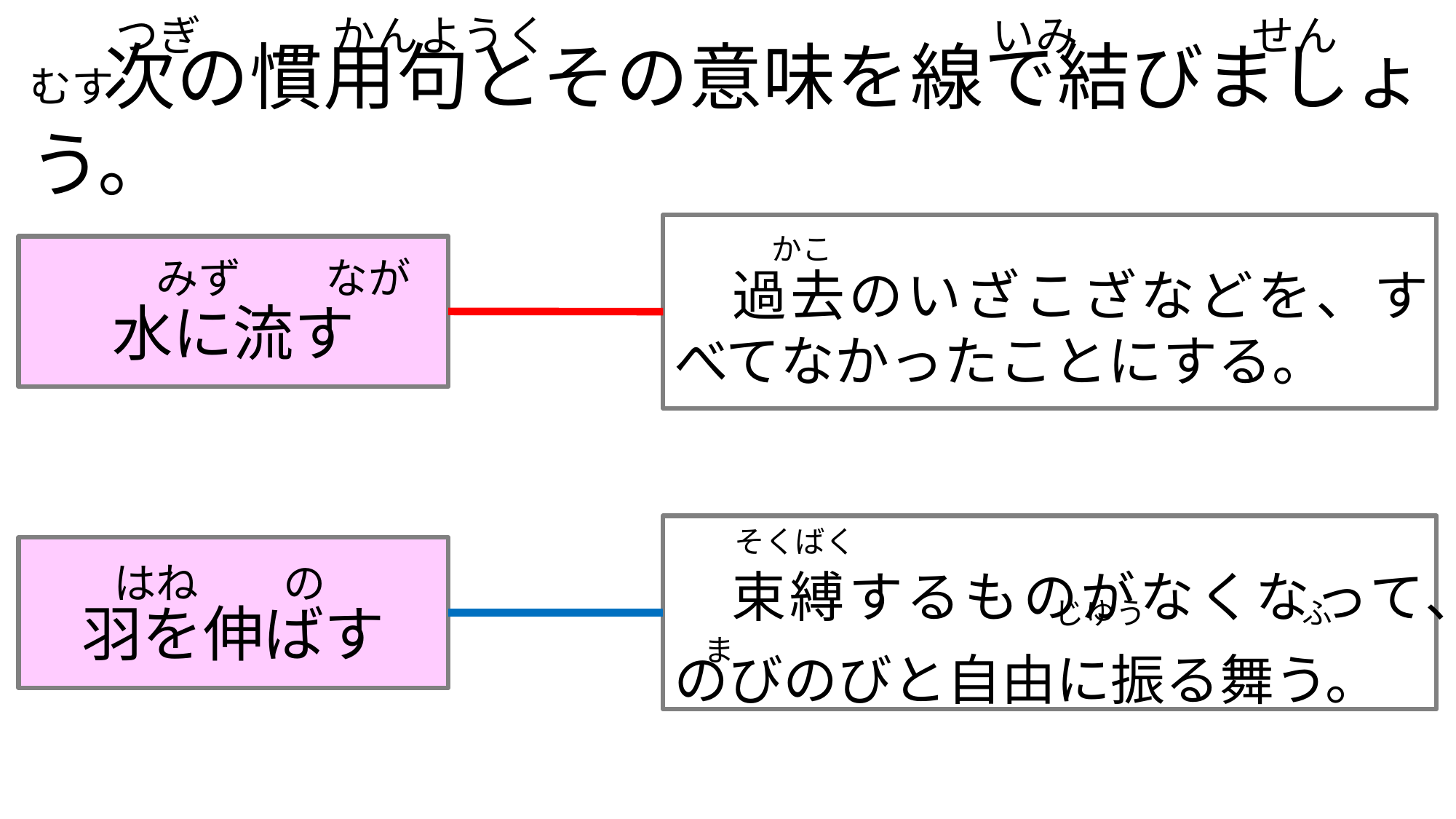

つぎ　　　かんようく　　　　　　　　　　 いみ　　　　せん　　 むす
　次の慣用句とその意味を線で結びましょう。

　過去のいざこざなどを、すべてなかったことにする。
　 　　かこ

水に流す
　　　みず　　なが

　束縛するものがなくなって、のびのびと自由に振る舞う。
　　そくばく

羽を伸ばす
　　はね　　の
　　　　　　　　　　　　 じゆう　　　　　ふ　　　　ま